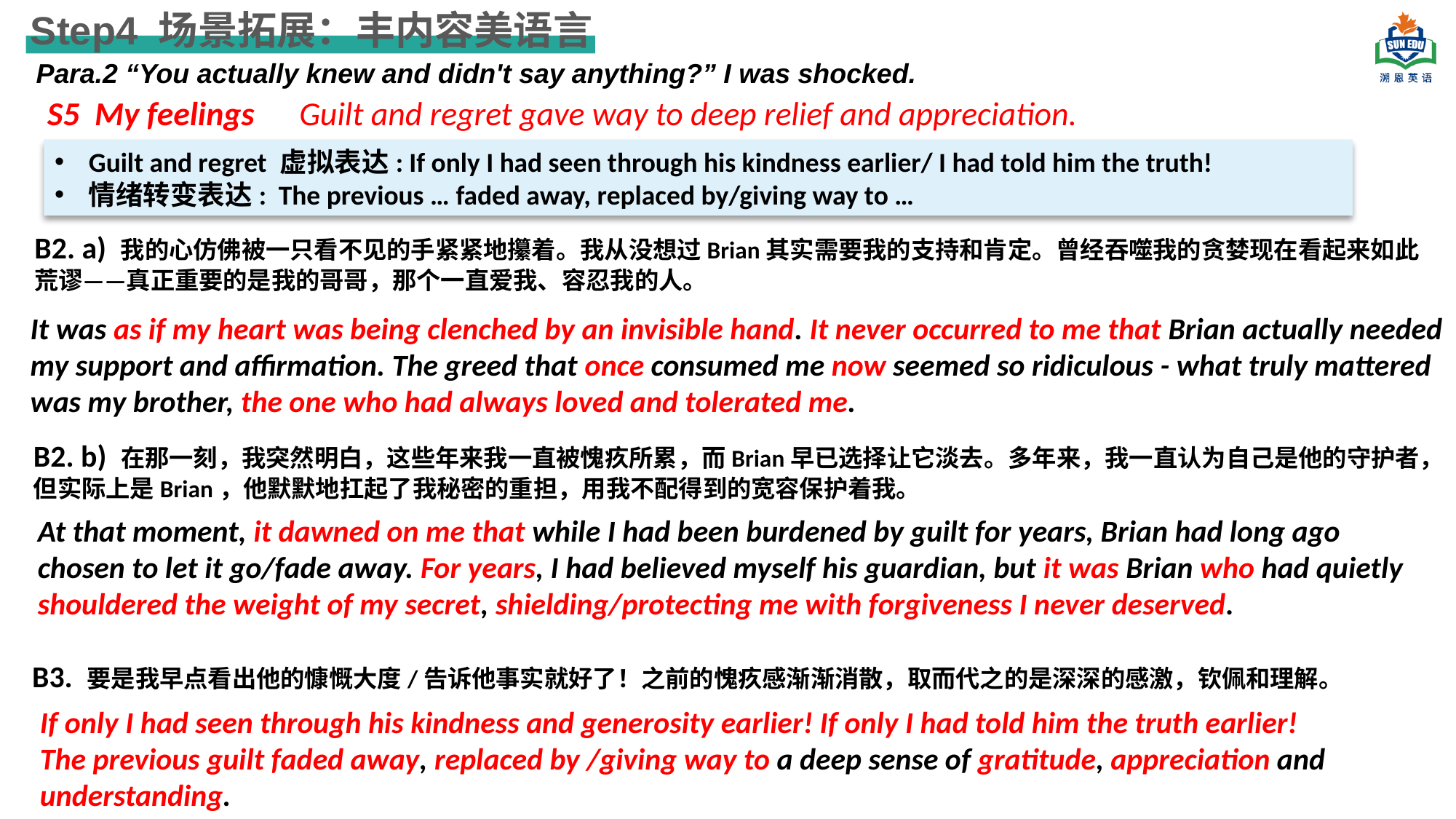

Step4 场景拓展：丰内容美语言

Para.2 “You actually knew and didn't say anything?” I was shocked.
S5  My feelings      Guilt and regret gave way to deep relief and appreciation.
Guilt and regret 虚拟表达: If only I had seen through his kindness earlier/ I had told him the truth!
情绪转变表达:  The previous … faded away, replaced by/giving way to …
B2. a) 我的心仿佛被一只看不见的手紧紧地攥着。我从没想过Brian其实需要我的支持和肯定。曾经吞噬我的贪婪现在看起来如此荒谬——真正重要的是我的哥哥，那个一直爱我、容忍我的人。
It was as if my heart was being clenched by an invisible hand. It never occurred to me that Brian actually needed my support and affirmation. The greed that once consumed me now seemed so ridiculous - what truly mattered was my brother, the one who had always loved and tolerated me.
B2. b) 在那一刻，我突然明白，这些年来我一直被愧疚所累，而Brian早已选择让它淡去。多年来，我一直认为自己是他的守护者，但实际上是Brian，他默默地扛起了我秘密的重担，用我不配得到的宽容保护着我。
At that moment, it dawned on me that while I had been burdened by guilt for years, Brian had long ago chosen to let it go/fade away. For years, I had believed myself his guardian, but it was Brian who had quietly shouldered the weight of my secret, shielding/protecting me with forgiveness I never deserved.
B3. 要是我早点看出他的慷慨大度/告诉他事实就好了！之前的愧疚感渐渐消散，取而代之的是深深的感激，钦佩和理解。
If only I had seen through his kindness and generosity earlier! If only I had told him the truth earlier!
The previous guilt faded away, replaced by /giving way to a deep sense of gratitude, appreciation and understanding.